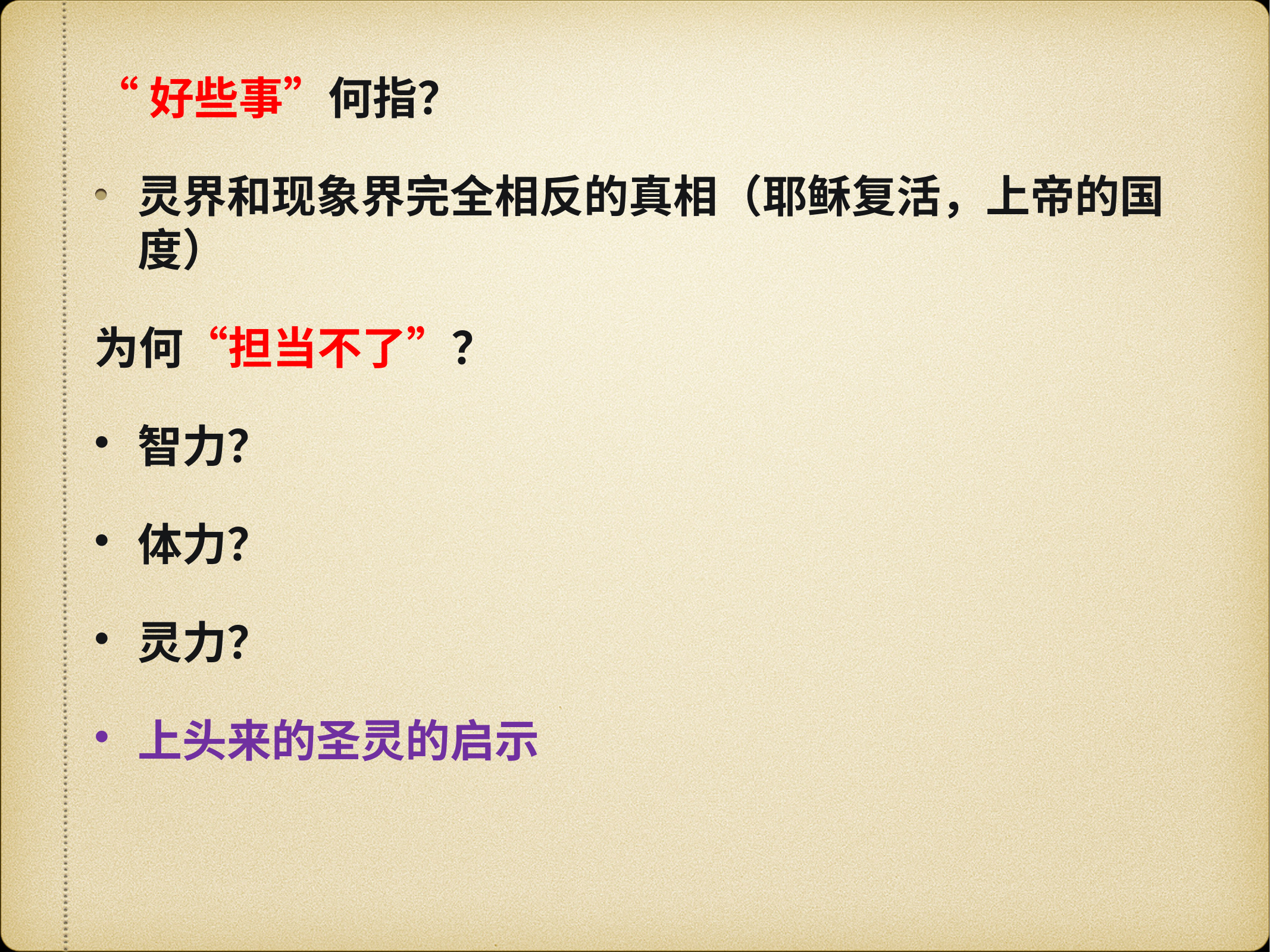

“好些事”何指？
灵界和现象界完全相反的真相（耶稣复活，上帝的国度）
为何“担当不了”？
智力？
体力？
灵力？
上头来的圣灵的启示